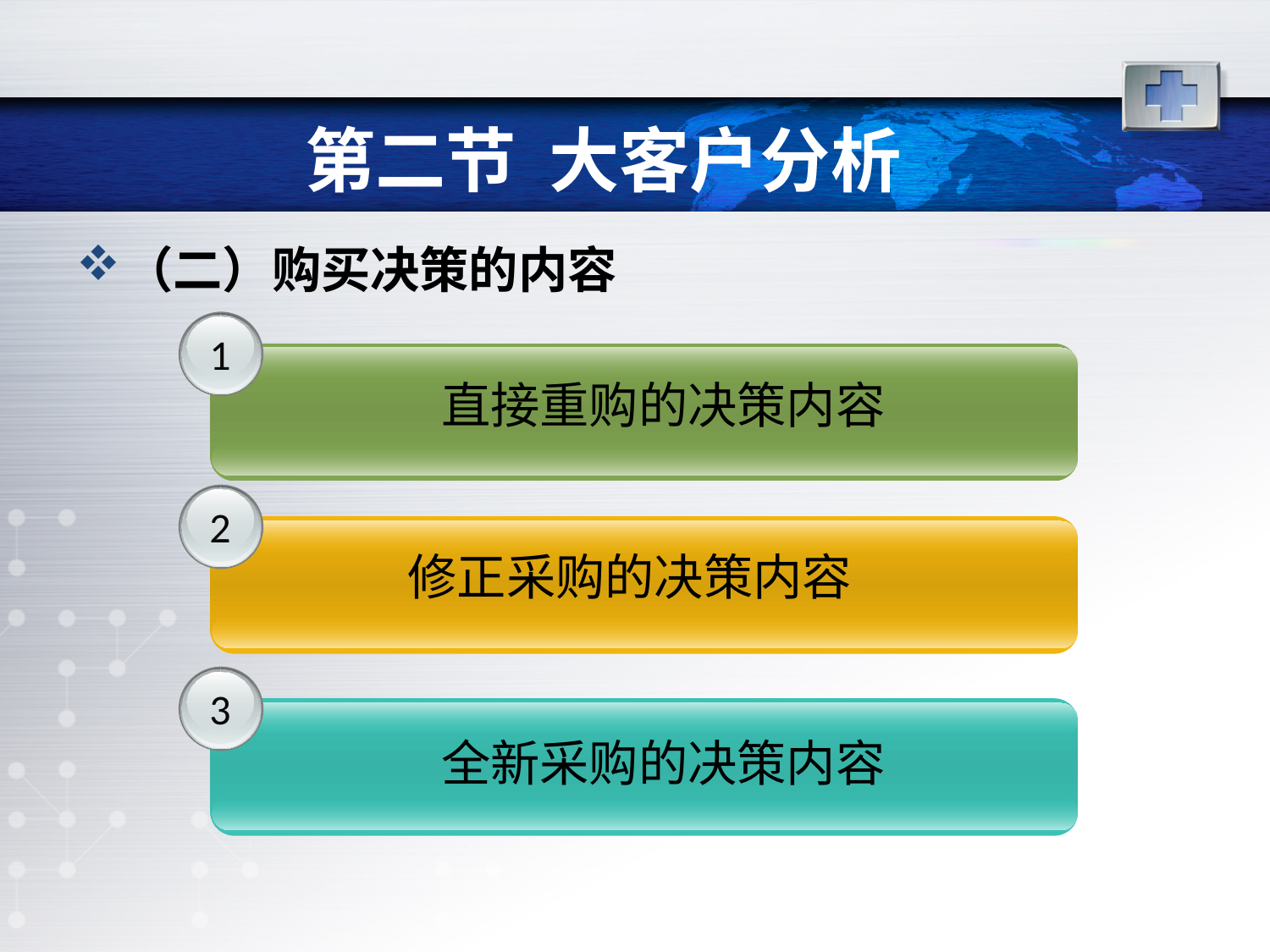

# 第二节  大客户分析
（二）购买决策的内容

1

直接重购的决策内容

2

修正采购的决策内容

3

全新采购的决策内容